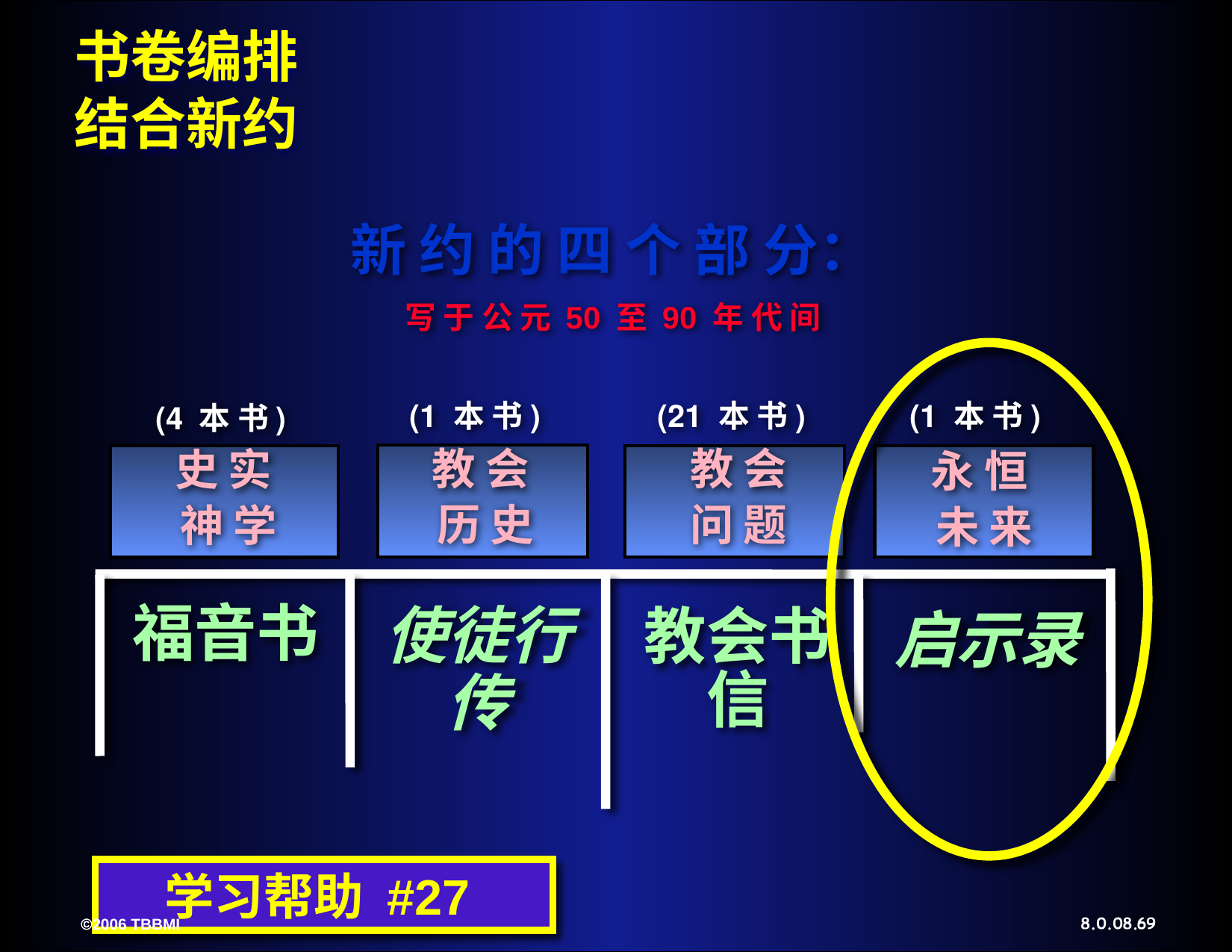

新 约 的 四 个 部 分：
写 于 公 元 50 至 90 年 代 间

(1 本 书)
(21 本 书)
(1 本 书)
(4 本 书)

教 会
历 史
教 会
问 题
史 实
神 学
永 恒
未 来

使徒行传
福音书
教会书信
启示录
学习帮助 #27

69
©2006 TBBMI